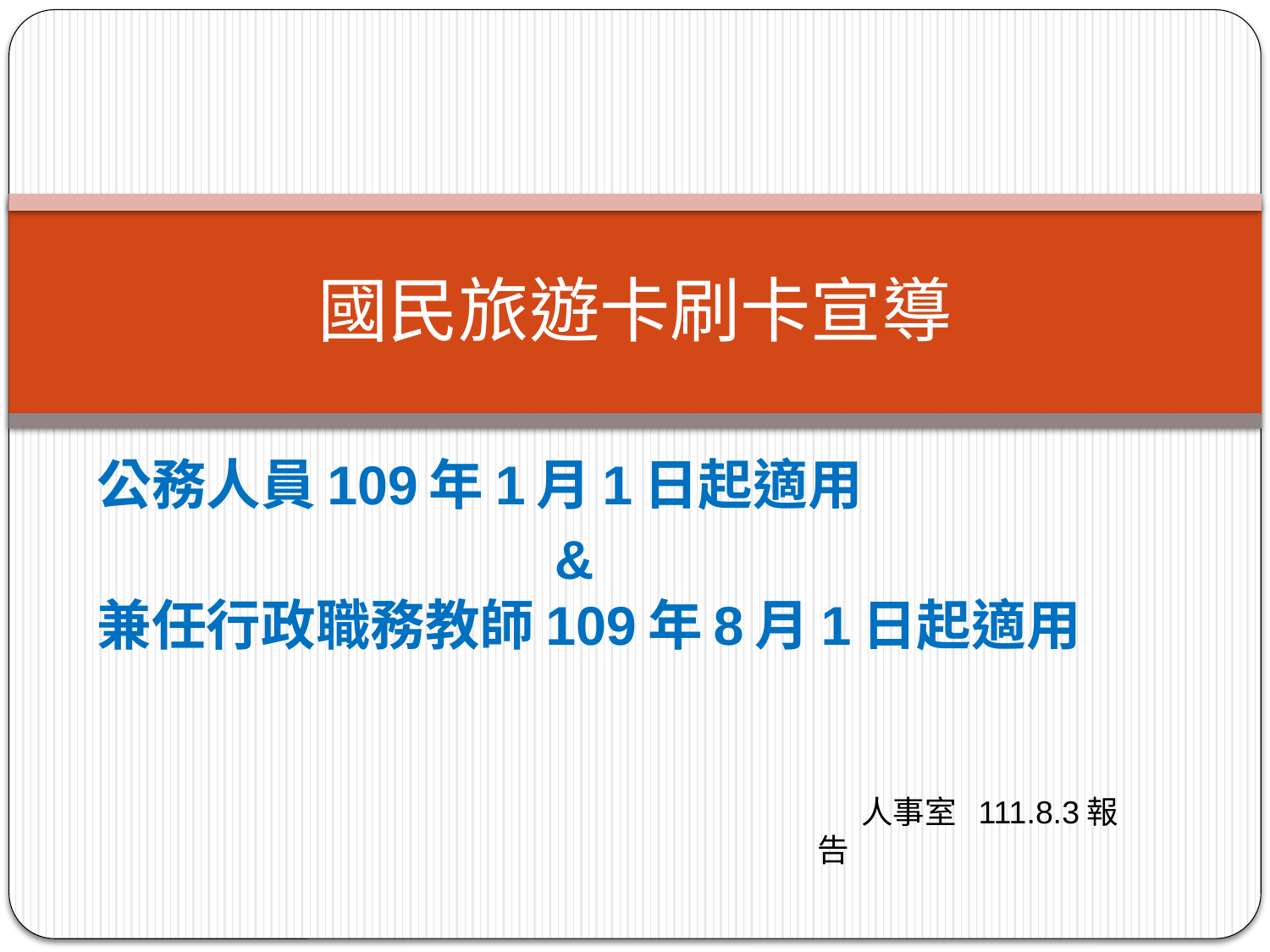

# 國民旅遊卡刷卡宣導
公務人員109年1月1日起適用
                              &
兼任行政職務教師109年8月1日起適用

     人事室  111.8.3報告